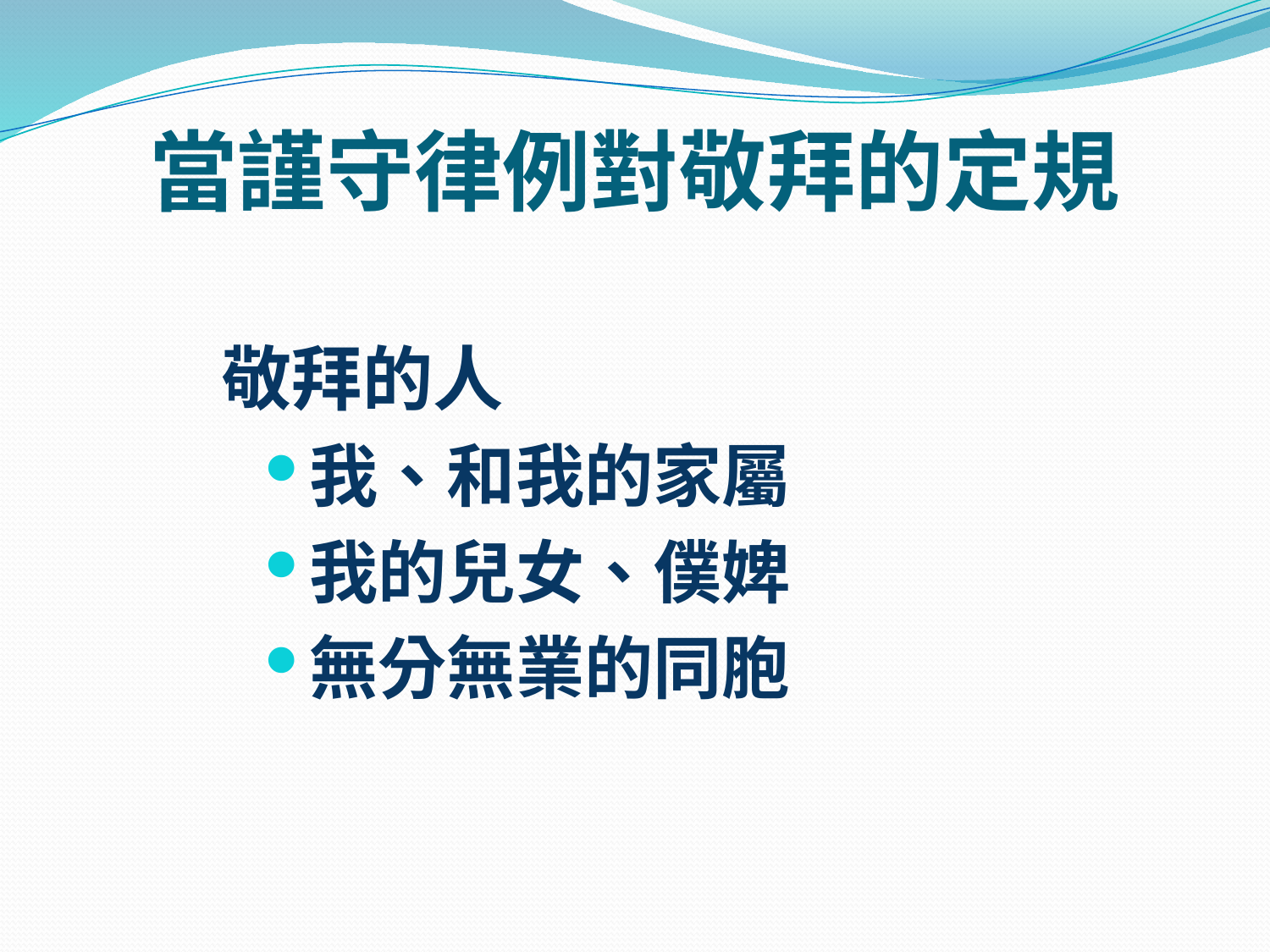

# 當謹守律例對敬拜的定規
敬拜的人
我、和我的家屬
我的兒女、僕婢
無分無業的同胞